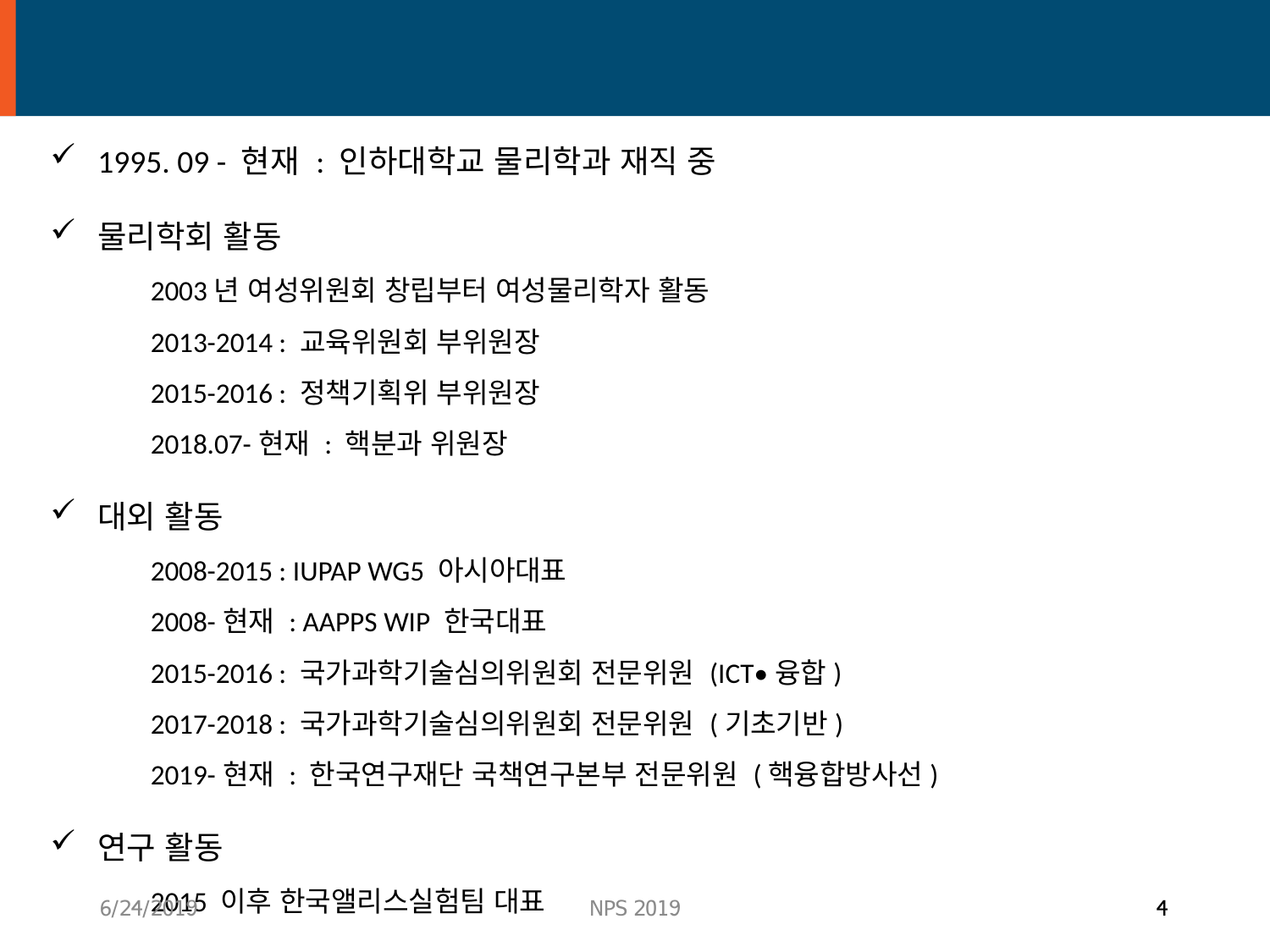

# 경력
1995. 09 - 현재 : 인하대학교 물리학과 재직 중
물리학회 활동
2003년 여성위원회 창립부터 여성물리학자 활동
2013-2014 : 교육위원회 부위원장
2015-2016 : 정책기획위 부위원장
2018.07-현재 : 핵분과 위원장
대외 활동
2008-2015 : IUPAP WG5 아시아대표
2008-현재 : AAPPS WIP 한국대표
2015-2016 : 국가과학기술심의위원회 전문위원 (ICT•융합)
2017-2018 : 국가과학기술심의위원회 전문위원 (기초기반)
2019-현재 : 한국연구재단 국책연구본부 전문위원 (핵융합방사선)
연구 활동
2015 이후 한국앨리스실험팀 대표
6/24/2019
NPS 2019
4